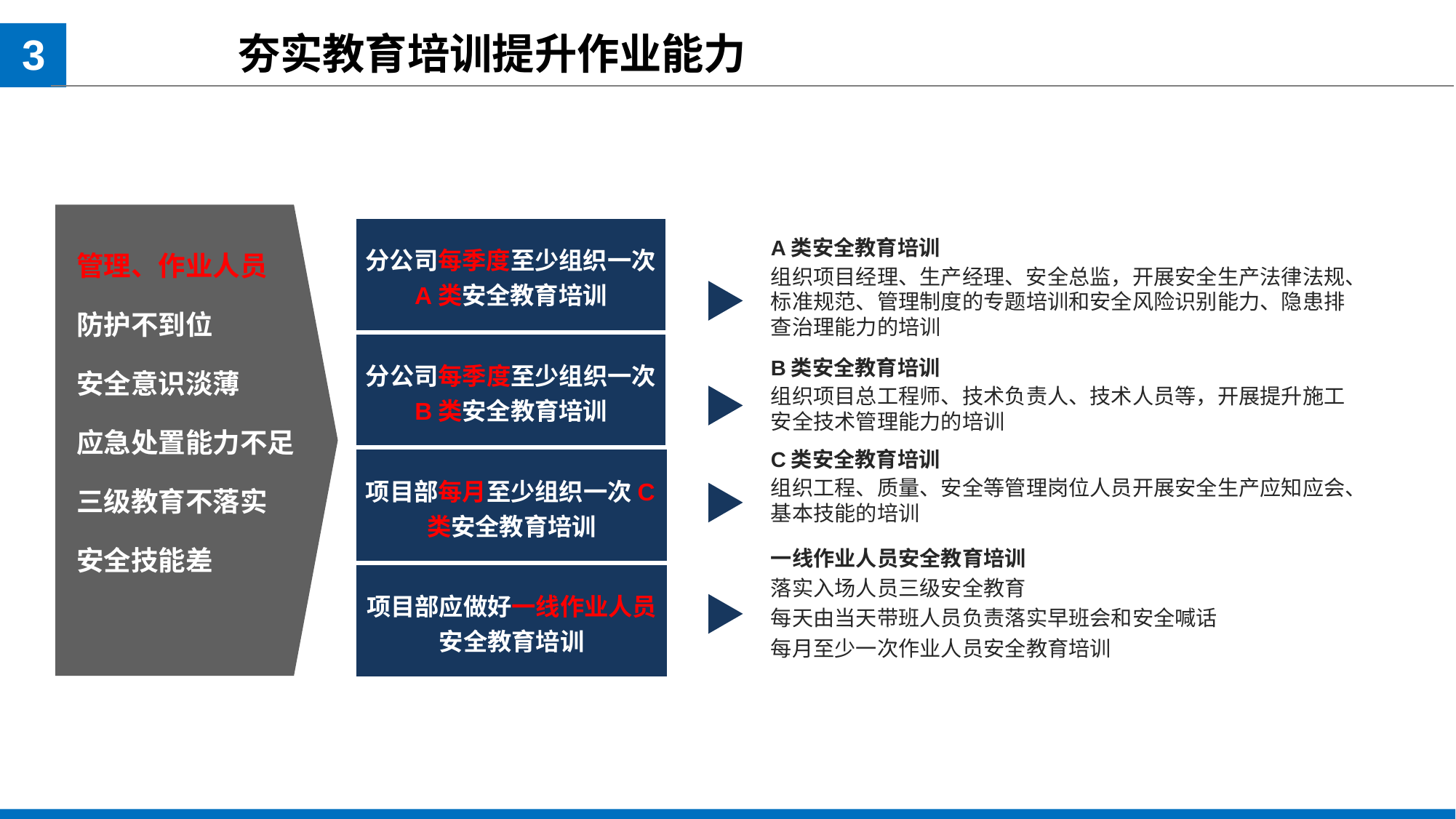

夯实教育培训提升作业能力
3

管理、作业人员
防护不到位
安全意识淡薄
应急处置能力不足
三级教育不落实
安全技能差
分公司每季度至少组织一次A类安全教育培训
分公司每季度至少组织一次B类安全教育培训
项目部每月至少组织一次C类安全教育培训
项目部应做好一线作业人员安全教育培训
A类安全教育培训
组织项目经理、生产经理、安全总监，开展安全生产法律法规、标准规范、管理制度的专题培训和安全风险识别能力、隐患排查治理能力的培训
B类安全教育培训
组织项目总工程师、技术负责人、技术人员等，开展提升施工安全技术管理能力的培训
C类安全教育培训
组织工程、质量、安全等管理岗位人员开展安全生产应知应会、基本技能的培训
一线作业人员安全教育培训
落实入场人员三级安全教育
每天由当天带班人员负责落实早班会和安全喊话
每月至少一次作业人员安全教育培训